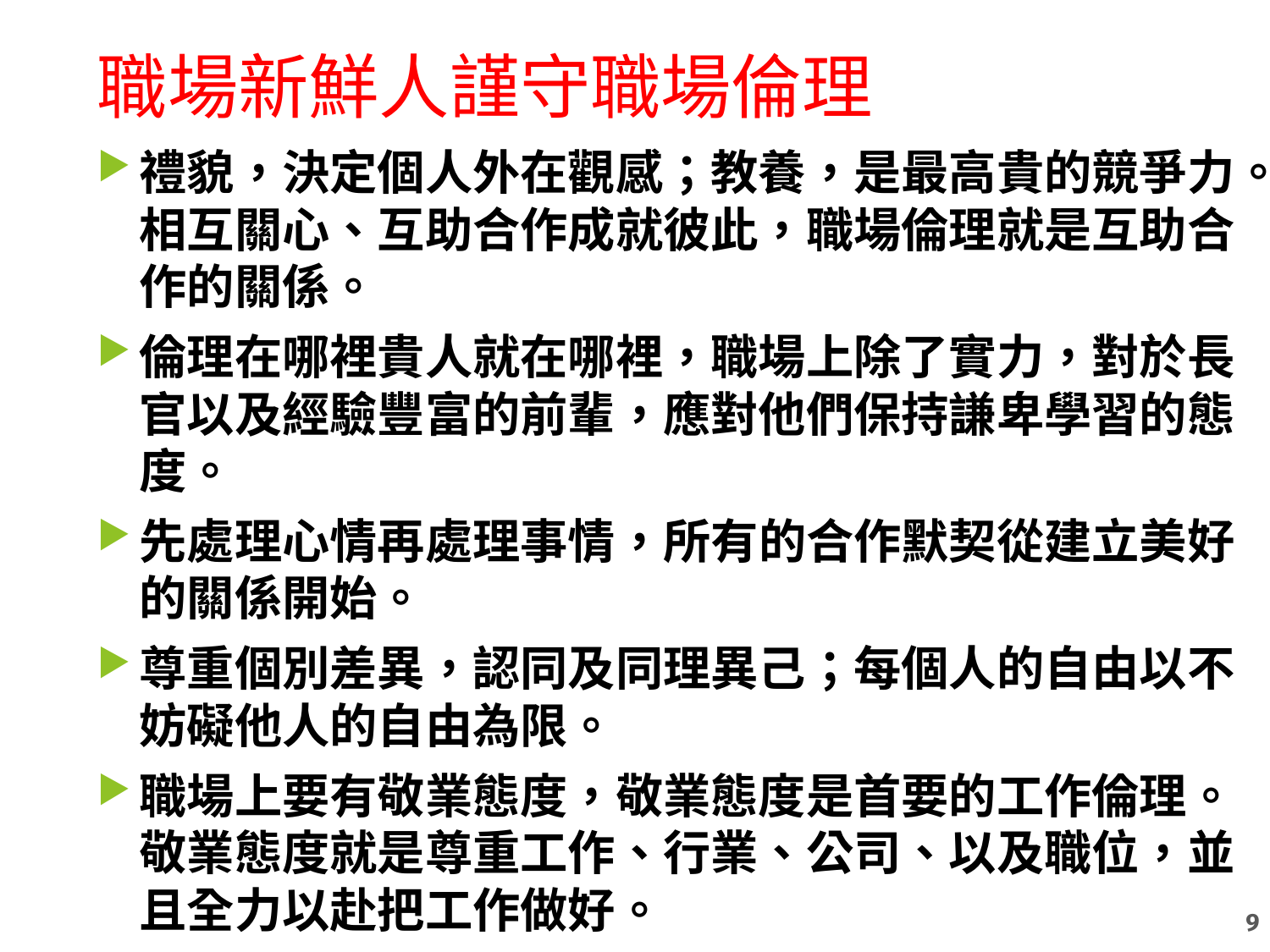

9
# 職場新鮮人謹守職場倫理
禮貌，決定個人外在觀感；教養，是最高貴的競爭力。相互關心、互助合作成就彼此，職場倫理就是互助合作的關係。
倫理在哪裡貴人就在哪裡，職場上除了實力，對於長官以及經驗豐富的前輩，應對他們保持謙卑學習的態度。
先處理心情再處理事情，所有的合作默契從建立美好的關係開始。
尊重個別差異，認同及同理異己；每個人的自由以不妨礙他人的自由為限。
職場上要有敬業態度，敬業態度是首要的工作倫理。敬業態度就是尊重工作、行業、公司、以及職位，並且全力以赴把工作做好。